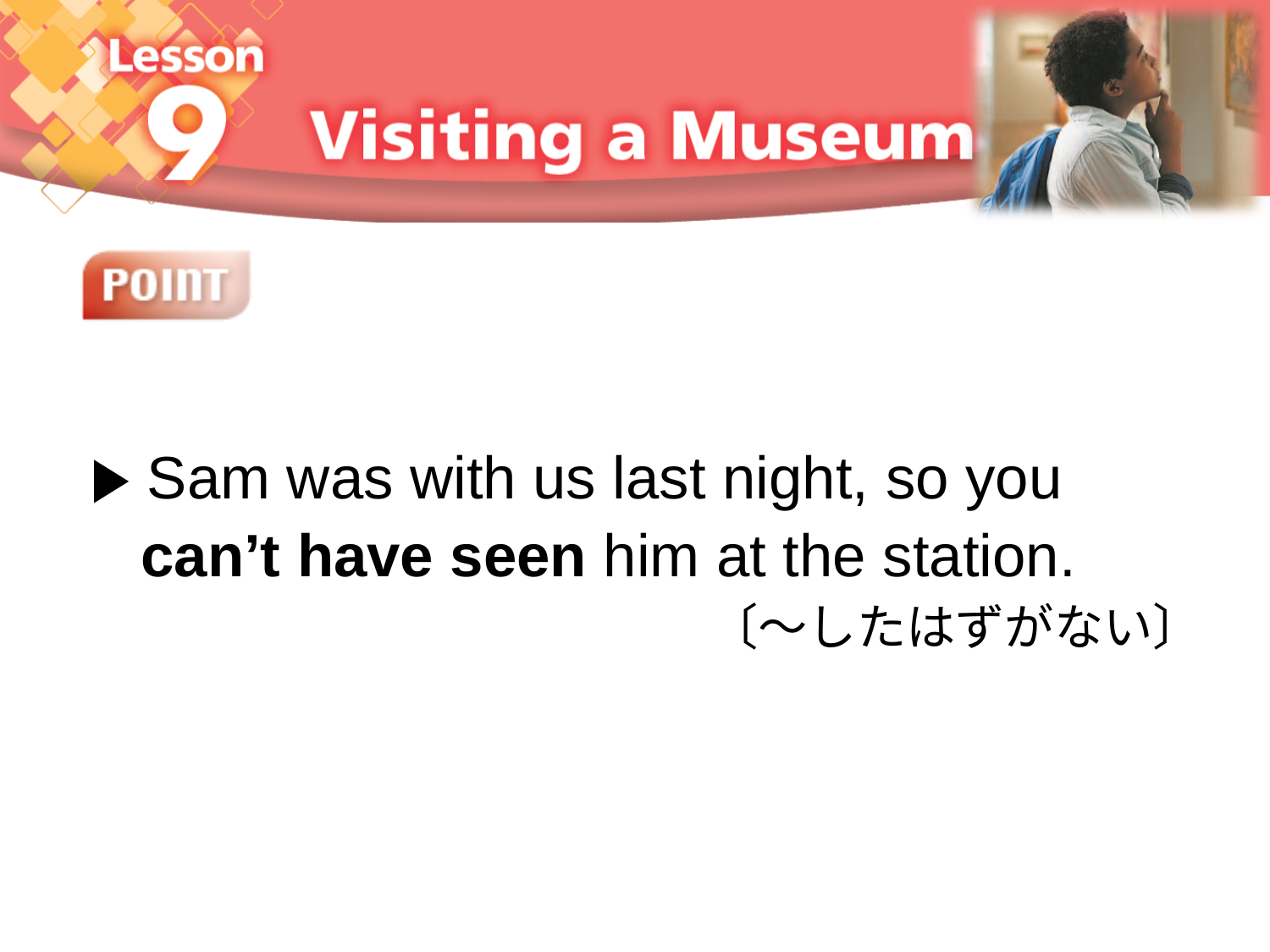

▶ Sam was with us last night, so you
   can’t have seen him at the station.
〔〜したはずがない〕